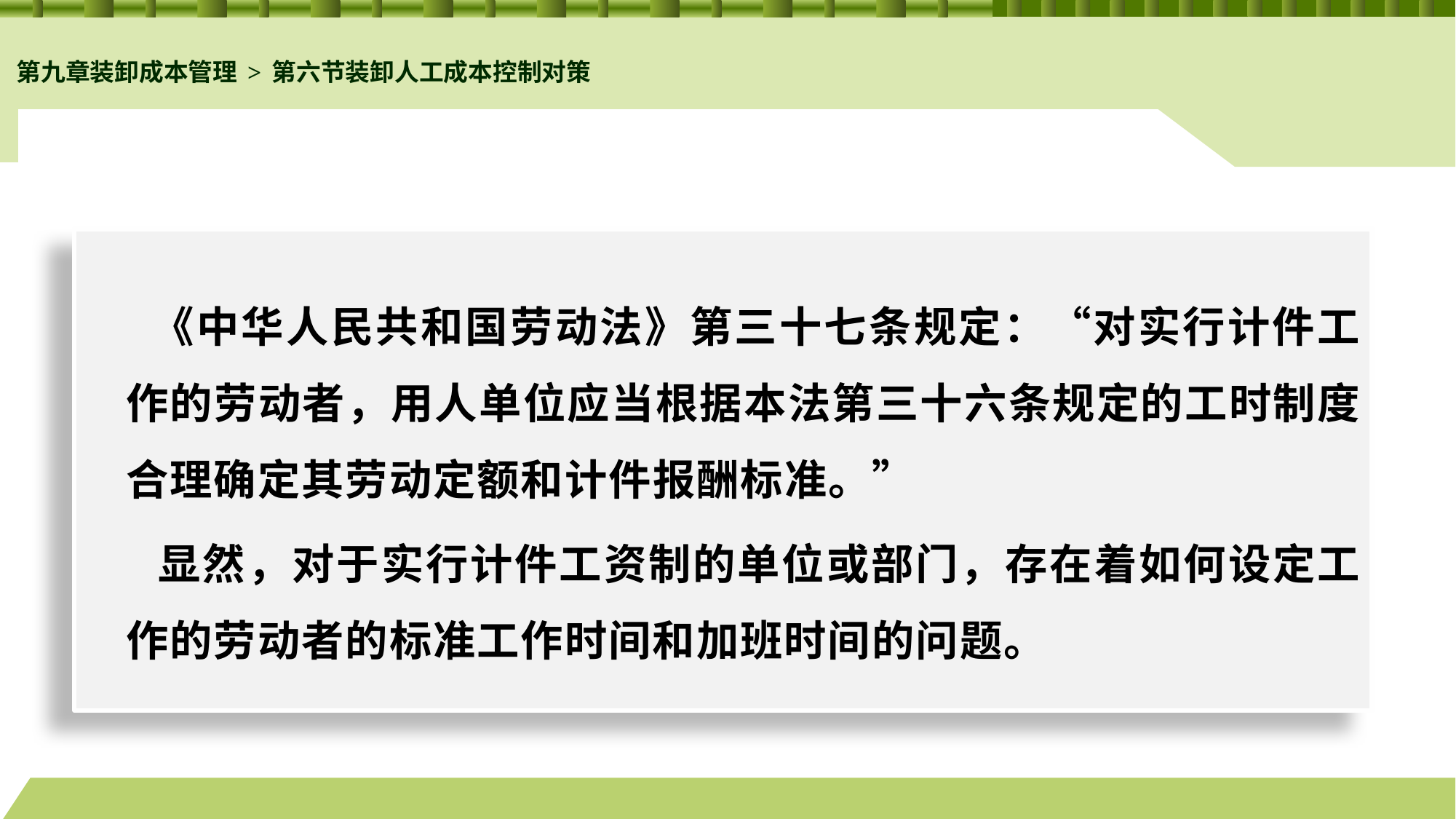

第九章装卸成本管理>第六节装卸人工成本控制对策
#
《中华人民共和国劳动法》第三十七条规定：“对实行计件工作的劳动者，用人单位应当根据本法第三十六条规定的工时制度合理确定其劳动定额和计件报酬标准。”
显然，对于实行计件工资制的单位或部门，存在着如何设定工作的劳动者的标准工作时间和加班时间的问题。